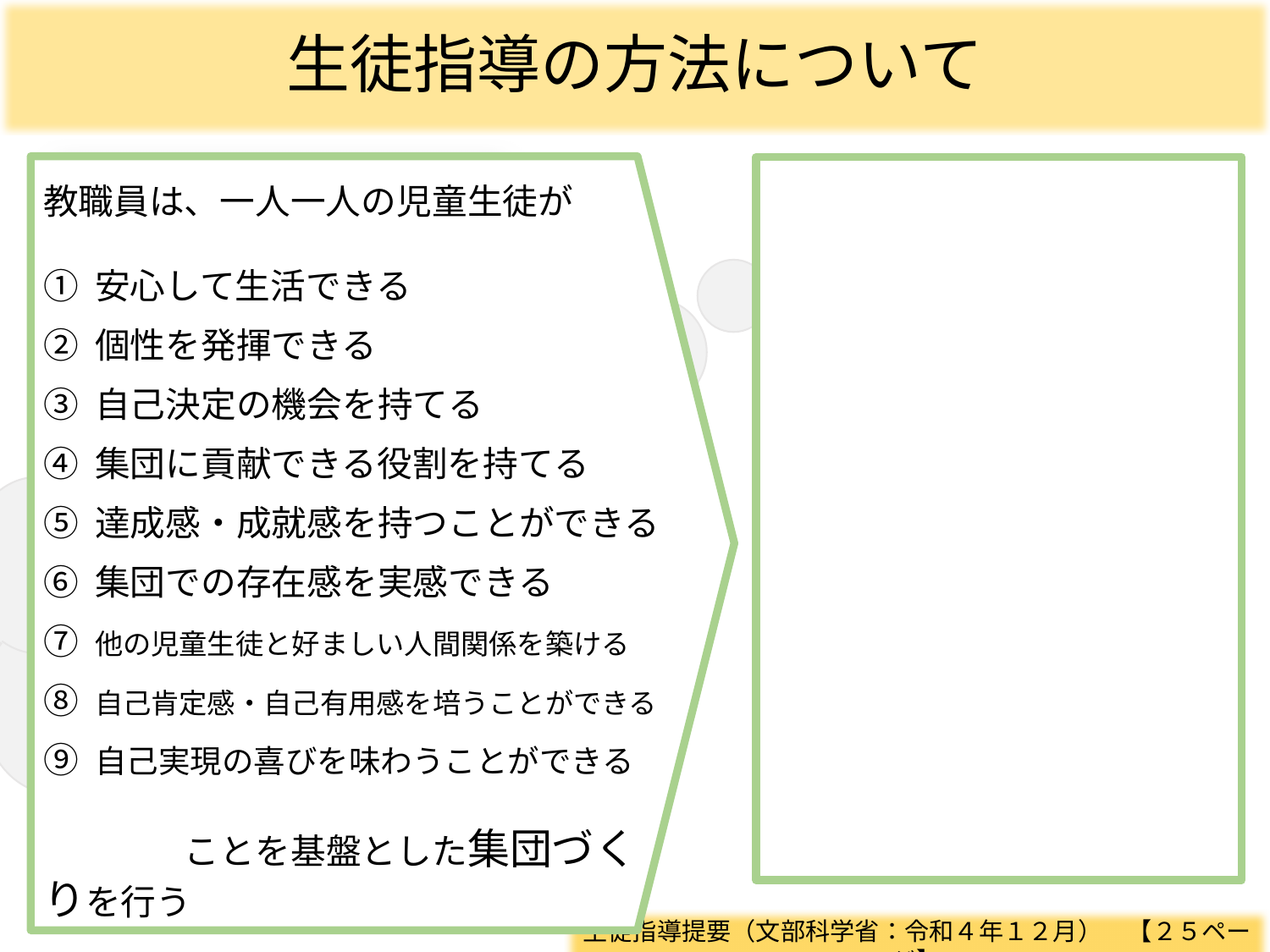

生徒指導の方法について
生徒指導の方法

教職員は、一人一人の児童生徒が

① 安心して生活できる

② 個性を発揮できる

③ 自己決定の機会を持てる

④ 集団に貢献できる役割を持てる

⑤ 達成感・成就感を持つことができる

⑥ 集団での存在感を実感できる

⑦ 他の児童生徒と好ましい人間関係を築ける

⑧ 自己肯定感・自己有用感を培うことができる

⑨ 自己実現の喜びを味わうことができる

　　　　ことを基盤とした集団づくりを行う

集団指導を行う際、まず、
何の指導から
始めますか？

個別指導

集団から離れて行う

個別指導
生徒指導提要（文部科学省：令和４年１２月）　【２５ページ】